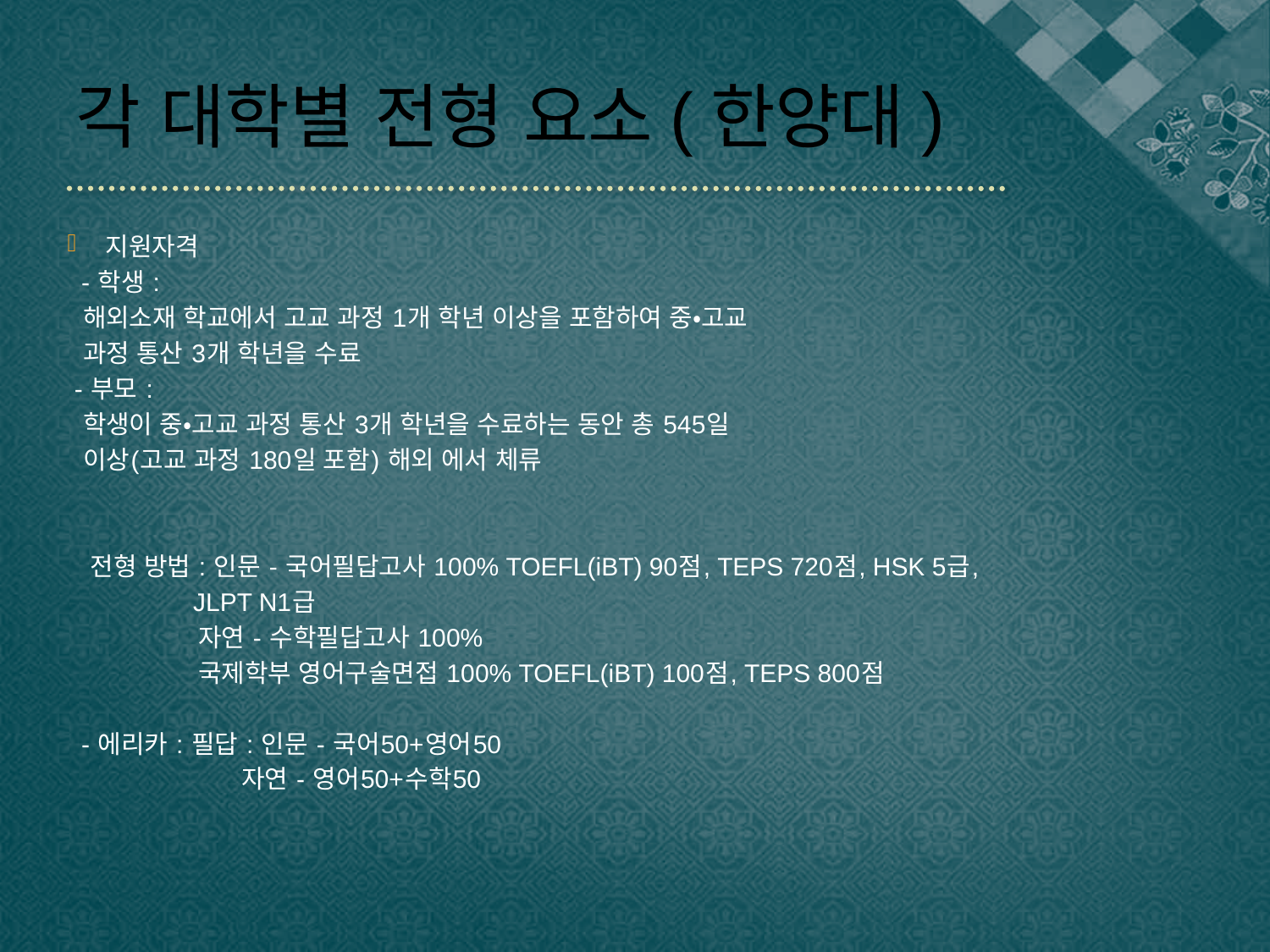

# 각 대학별 전형 요소(한양대)

지원자격
  - 학생 :
  해외소재 학교에서 고교 과정 1개 학년 이상을 포함하여 중‧고교
  과정 통산 3개 학년을 수료
 - 부모 :
  학생이 중‧고교 과정 통산 3개 학년을 수료하는 동안 총 545일
  이상(고교 과정 180일 포함) 해외 에서 체류

   전형 방법 : 인문 - 국어필답고사 100% TOEFL(iBT) 90점, TEPS 720점, HSK 5급,
                  JLPT N1급
                  자연 - 수학필답고사 100%
                  국제학부 영어구술면접 100% TOEFL(iBT) 100점, TEPS 800점

  - 에리카 : 필답 : 인문 - 국어50+영어50
                        자연 - 영어50+수학50